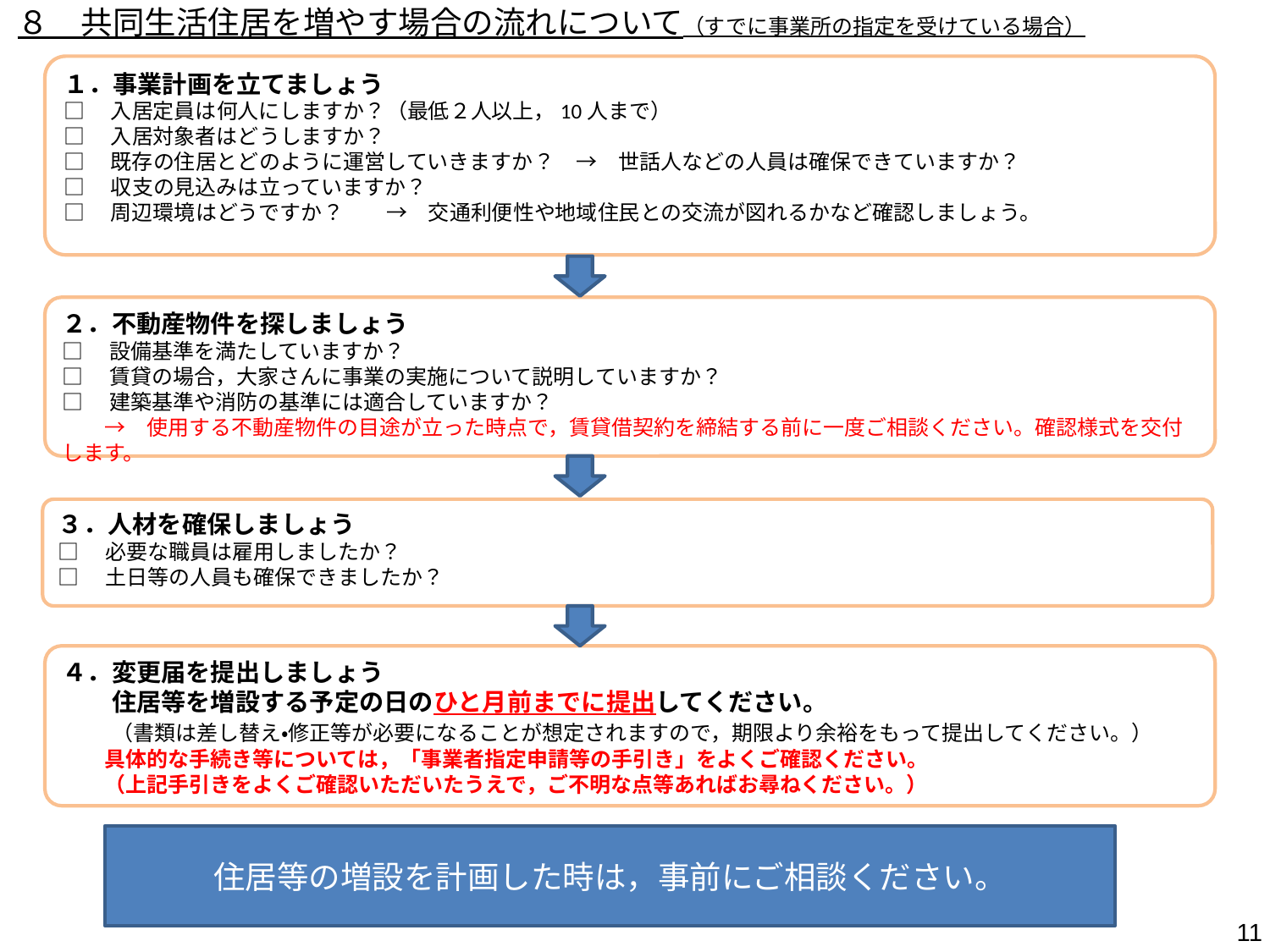

８　共同生活住居を増やす場合の流れについて（すでに事業所の指定を受けている場合）
１．事業計画を立てましょう
□　入居定員は何人にしますか？（最低２人以上，10人まで）
□　入居対象者はどうしますか？
□　既存の住居とどのように運営していきますか？　→　世話人などの人員は確保できていますか？
□　収支の見込みは立っていますか？
□　周辺環境はどうですか？　　→　交通利便性や地域住民との交流が図れるかなど確認しましょう。

２．不動産物件を探しましょう
□　設備基準を満たしていますか？
□　賃貸の場合，大家さんに事業の実施について説明していますか？
□　建築基準や消防の基準には適合していますか？
　　→　使用する不動産物件の目途が立った時点で，賃貸借契約を締結する前に一度ご相談ください。確認様式を交付します。

３．人材を確保しましょう
□　必要な職員は雇用しましたか？
□　土日等の人員も確保できましたか？

４．変更届を提出しましょう
　　住居等を増設する予定の日のひと月前までに提出してください。
　　（書類は差し替え・修正等が必要になることが想定されますので，期限より余裕をもって提出してください。）
　　具体的な手続き等については，「事業者指定申請等の手引き」をよくご確認ください。
　　（上記手引きをよくご確認いただいたうえで，ご不明な点等あればお尋ねください。）
住居等の増設を計画した時は，事前にご相談ください。
11